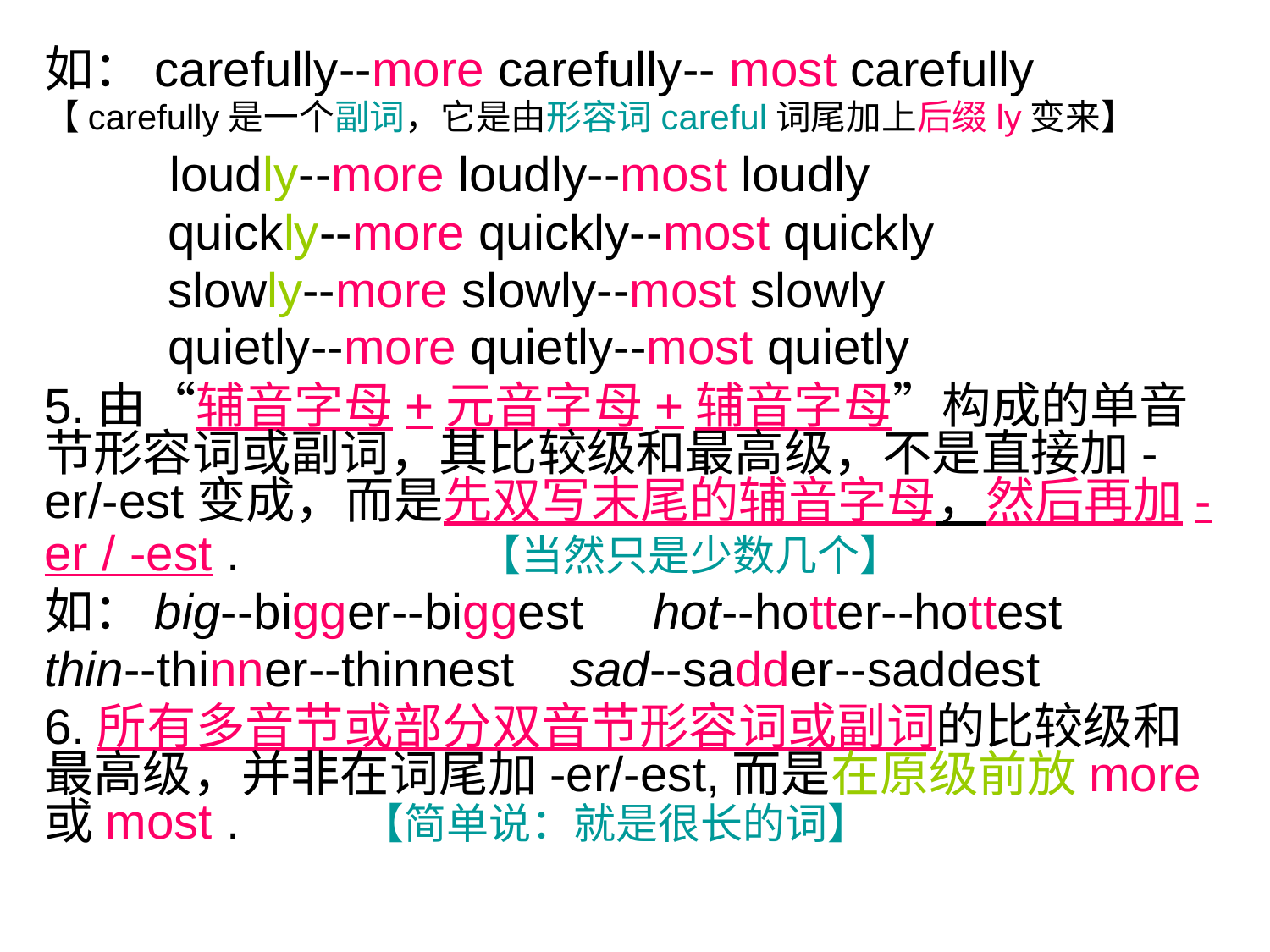

如：carefully--more carefully-- most carefully
【carefully是一个副词，它是由形容词careful词尾加上后缀ly变来】
        loudly--more loudly--most loudly
         quickly--more quickly--most quickly
         slowly--more slowly--most slowly
         quietly--more quietly--most quietly
5.由“辅音字母+元音字母+辅音字母”构成的单音节形容词或副词，其比较级和最高级，不是直接加-er/-est变成，而是先双写末尾的辅音字母，然后再加-er / -est .               【当然只是少数几个】
如：big--bigger--biggest     hot--hotter--hottest
thin--thinner--thinnest    sad--sadder--saddest
6.所有多音节或部分双音节形容词或副词的比较级和最高级，并非在词尾加-er/-est,而是在原级前放more或most .        【简单说：就是很长的词】